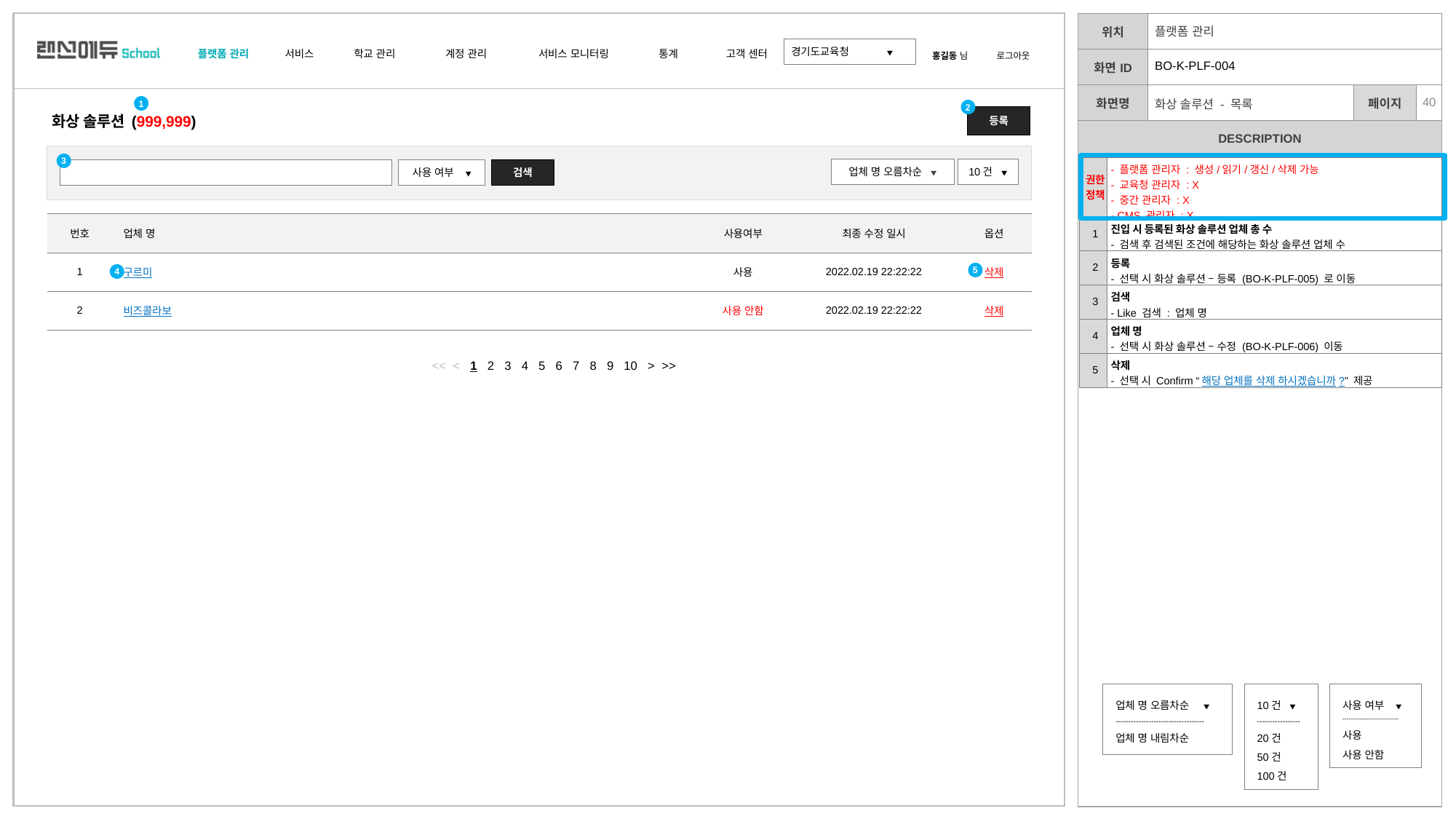

|  | 플랫폼 관리 |  |  |
| --- | --- | --- | --- |
|  | BO-K-PLF-004 |  |  |
|  | 화상 솔루션 - 목록 |  |  |
1
2
등록
화상 솔루션 (999,999)

3

| 권한 정책 | - 플랫폼 관리자 : 생성/읽기/갱신/삭제 가능 - 교육청 관리자 : X - 중간 관리자 : X - CMS 관리자 : X |
| --- | --- |
| 1 | 진입 시 등록된 화상 솔루션 업체 총 수 - 검색 후 검색된 조건에 해당하는 화상 솔루션 업체 수 |
| 2 | 등록 - 선택 시 화상 솔루션 – 등록 (BO-K-PLF-005) 로 이동 |
| 3 | 검색 - Like 검색 : 업체 명 |
| 4 | 업체 명 - 선택 시 화상 솔루션 – 수정 (BO-K-PLF-006) 이동 |
| 5 | 삭제 - 선택 시 Confirm “해당 업체를 삭제 하시겠습니까?” 제공 |
업체 명 오름차순   ▼
10건   ▼
검색

사용 여부    ▼
| 번호 | 업체 명 | 사용여부 | 최종 수정 일시 | 옵션 |
| --- | --- | --- | --- | --- |
| 1 | 구르미 | 사용 | 2022.02.19 22:22:22 | 삭제 |
| 2 | 비즈콜라보 | 사용 안함 | 2022.02.19 22:22:22 | 삭제 |
5
4
<<  <   1   2   3   4   5   6   7   8   9   10   >  >>
10건   ▼
-----------------
20건
50건
100건
사용 여부    ▼
----------------------------
사용
사용 안함
업체 명 오름차순     ▼
-----------------------------------
업체 명 내림차순